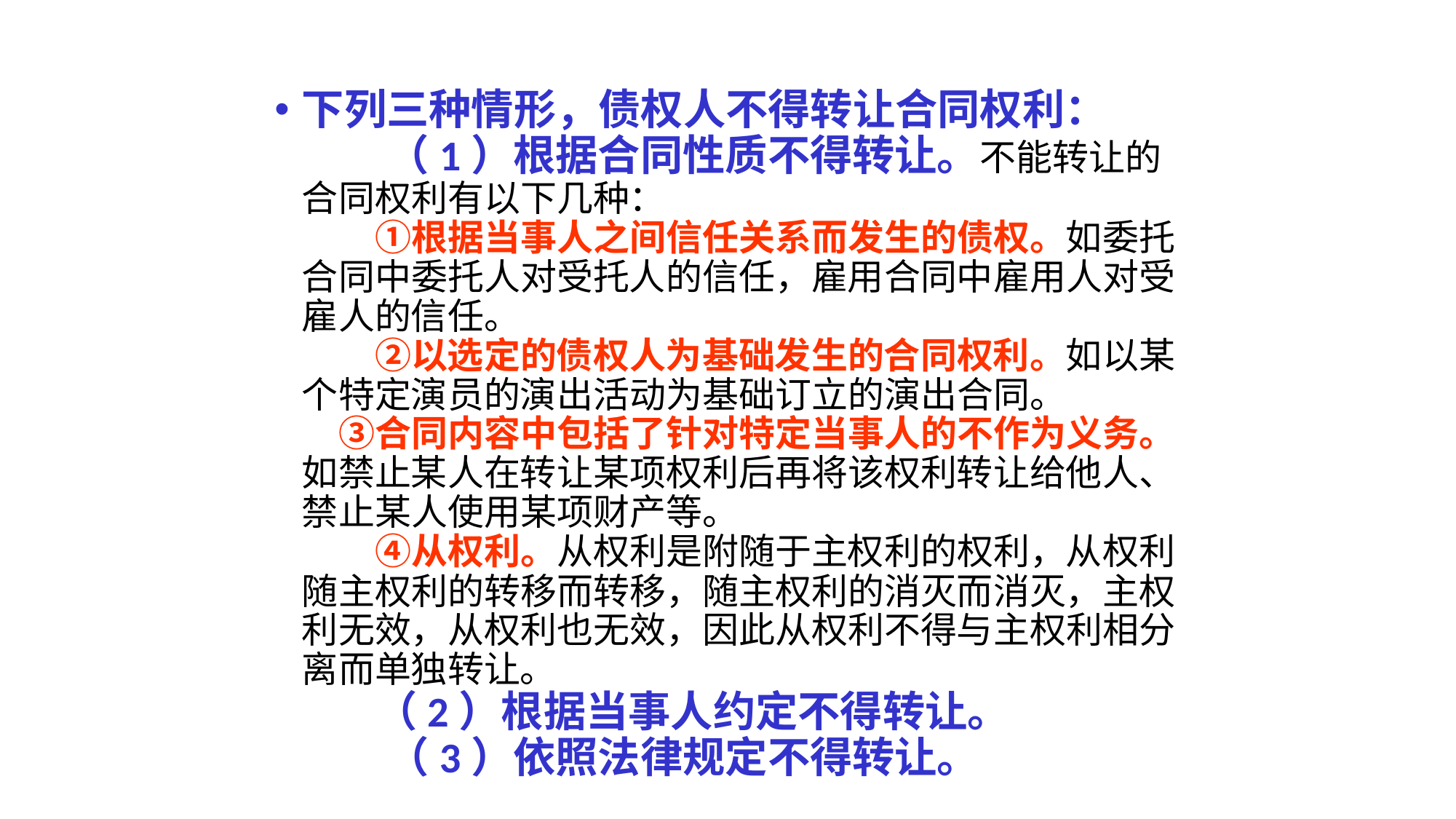

下列三种情形，债权人不得转让合同权利：
　　（1）根据合同性质不得转让。不能转让的合同权利有以下几种：
　　①根据当事人之间信任关系而发生的债权。如委托合同中委托人对受托人的信任，雇用合同中雇用人对受雇人的信任。
　　②以选定的债权人为基础发生的合同权利。如以某个特定演员的演出活动为基础订立的演出合同。
　③合同内容中包括了针对特定当事人的不作为义务。如禁止某人在转让某项权利后再将该权利转让给他人、禁止某人使用某项财产等。
　　④从权利。从权利是附随于主权利的权利，从权利随主权利的转移而转移，随主权利的消灭而消灭，主权利无效，从权利也无效，因此从权利不得与主权利相分离而单独转让。
　　（2）根据当事人约定不得转让。
　　（3）依照法律规定不得转让。